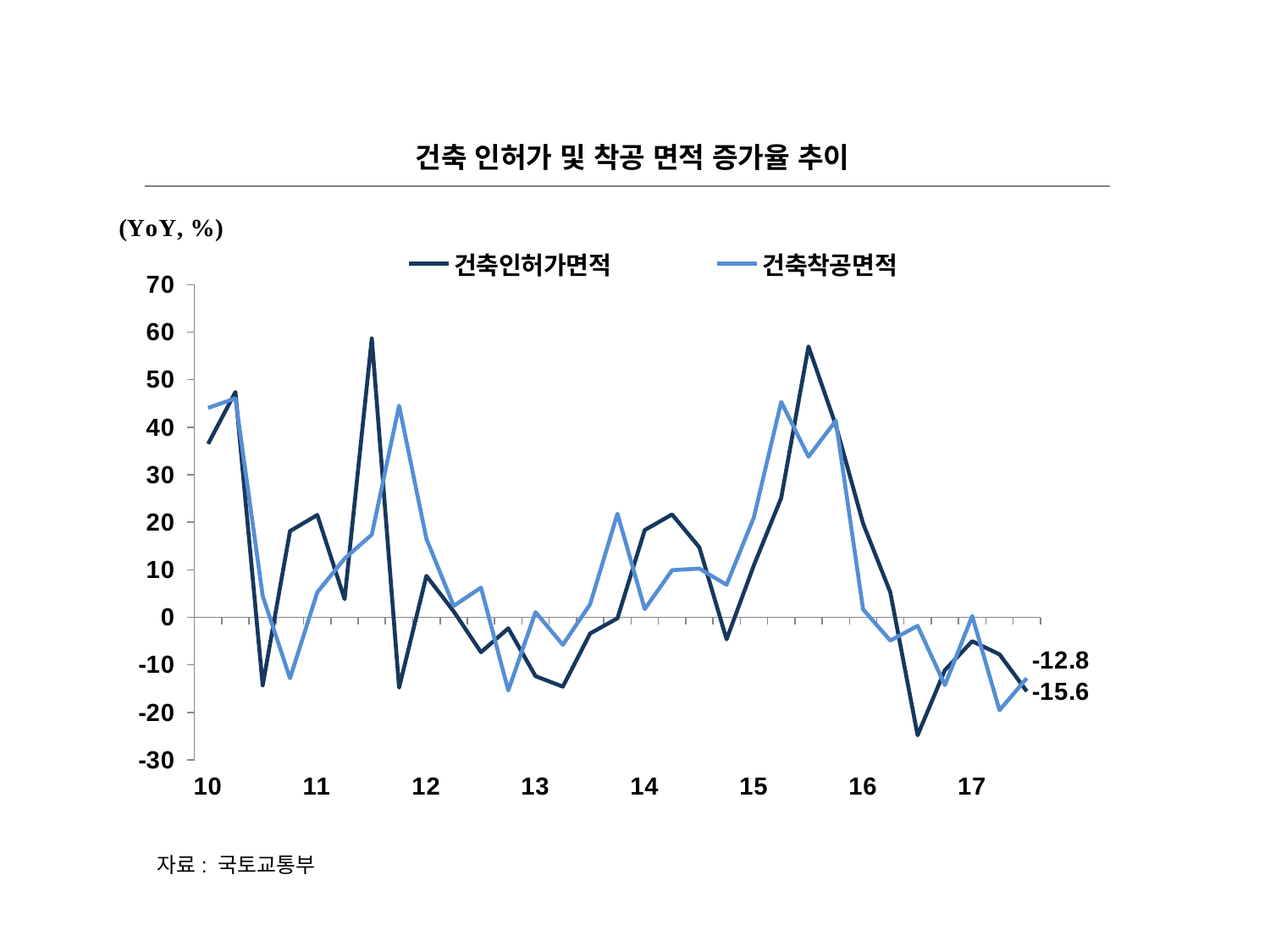

건축 인허가 및 착공 면적 증가율 추이

### Chart

| Category |  |  |
|---|---|---|
| 10 | 36.47145127766231 | 44.048163848989844 |
|  | 47.381395147688444 | 46.05948499687553 |
|  | -14.317281316671748 | 4.517034704708611 |
|  | 18.13591149005278 | -12.827382129848974 |
| 11 | 21.528399928328245 | 5.277395488737535 |
|  | 3.8352064321136137 | 12.349953908863975 |
|  | 58.67496665184526 | 17.393753508679332 |
|  | -14.7975512834282 | 44.51791615569878 |
| 12 | 8.72465904902322 | 16.530338520962463 |
|  | 1.2490815576781777 | 2.4114864003202507 |
|  | -7.333408059182878 | 6.243431954507694 |
|  | -2.3143246104976534 | -15.38007502368821 |
| 13 | -12.391090619385025 | 1.094086724920329 |
|  | -14.583565926091325 | -5.775322457131327 |
|  | -3.3868577822129486 | 2.766471388534053 |
|  | -0.19613915556931927 | 21.79366344280367 |
| 14 | 18.353842581843516 | 1.7410739717935941 |
|  | 21.64493677090482 | 9.913944817954533 |
|  | 14.720335534758512 | 10.25761213547205 |
|  | -4.626086057095568 | 6.847349042101247 |
| 15 | 10.962890305705407 | 21.043366998814395 |
|  | 25.110806672576345 | 45.2994972545997 |
|  | 56.98188366255592 | 33.7905960028551 |
|  | 40.416994279207216 | 41.355428547428 |
| 16 | 19.7359891566975 | 1.688034970705865 |
|  | 5.271068169618887 | -4.885582816211553 |
|  | -24.817074230495162 | -1.7787842246535956 |
|  | -11.119907318015066 | -14.275743275925269 |
| 17 | -5.025100895757461 | 0.29226103634660827 |
|  | -7.782990006118706 | -19.542244533352626 |
|  | -15.574706476455003 | -12.821321946579422 |
자료: 국토교통부